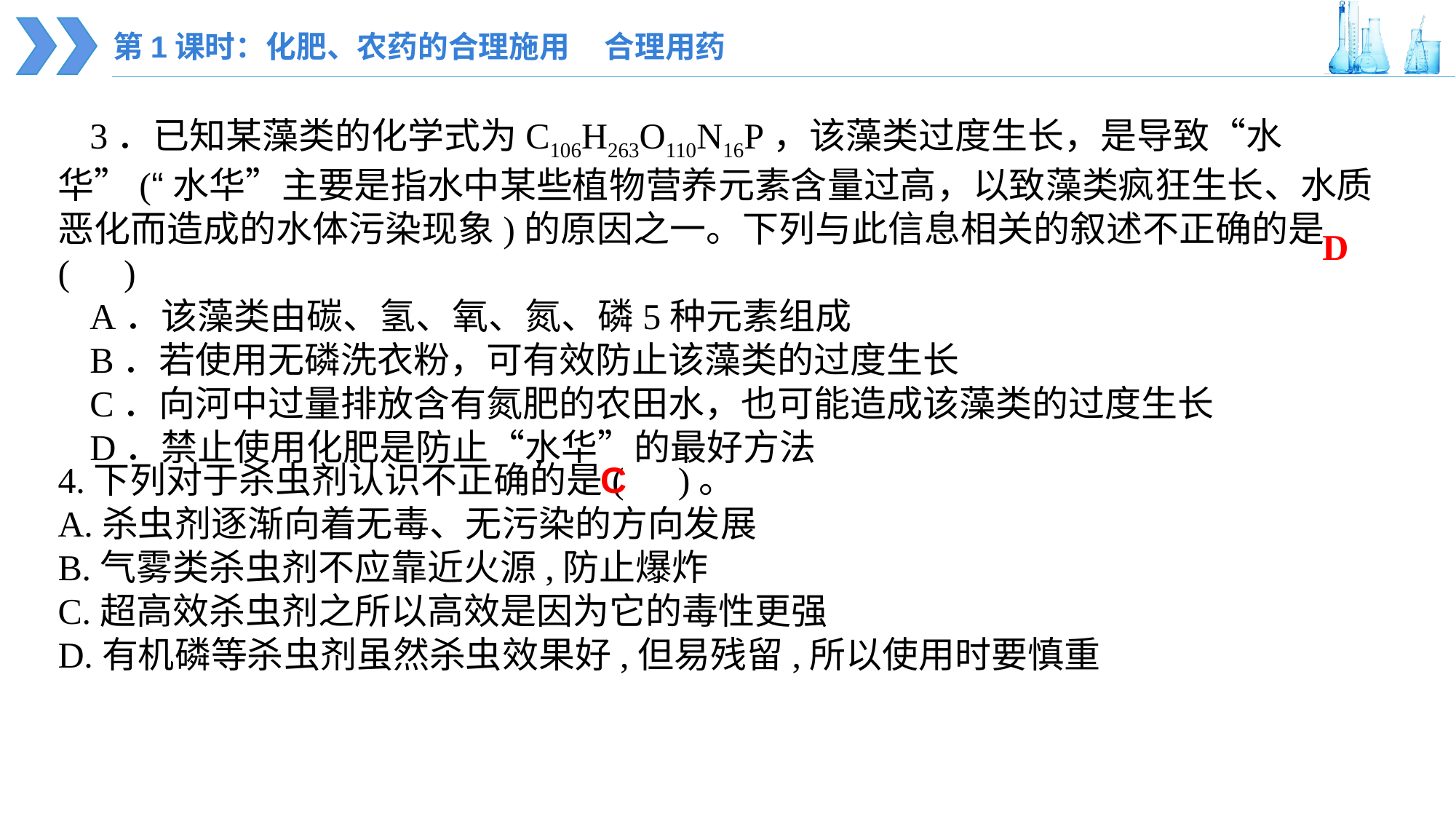

第1课时：化肥、农药的合理施用     合理用药

3．已知某藻类的化学式为C106H263O110N16P，该藻类过度生长，是导致“水华”(“水华”主要是指水中某些植物营养元素含量过高，以致藻类疯狂生长、水质恶化而造成的水体污染现象)的原因之一。下列与此信息相关的叙述不正确的是(　)
A．该藻类由碳、氢、氧、氮、磷5种元素组成
B．若使用无磷洗衣粉，可有效防止该藻类的过度生长
C．向河中过量排放含有氮肥的农田水，也可能造成该藻类的过度生长
D．禁止使用化肥是防止“水华”的最好方法
D
4.下列对于杀虫剂认识不正确的是(　)。
A.杀虫剂逐渐向着无毒、无污染的方向发展
B.气雾类杀虫剂不应靠近火源,防止爆炸
C.超高效杀虫剂之所以高效是因为它的毒性更强
D.有机磷等杀虫剂虽然杀虫效果好,但易残留,所以使用时要慎重
C